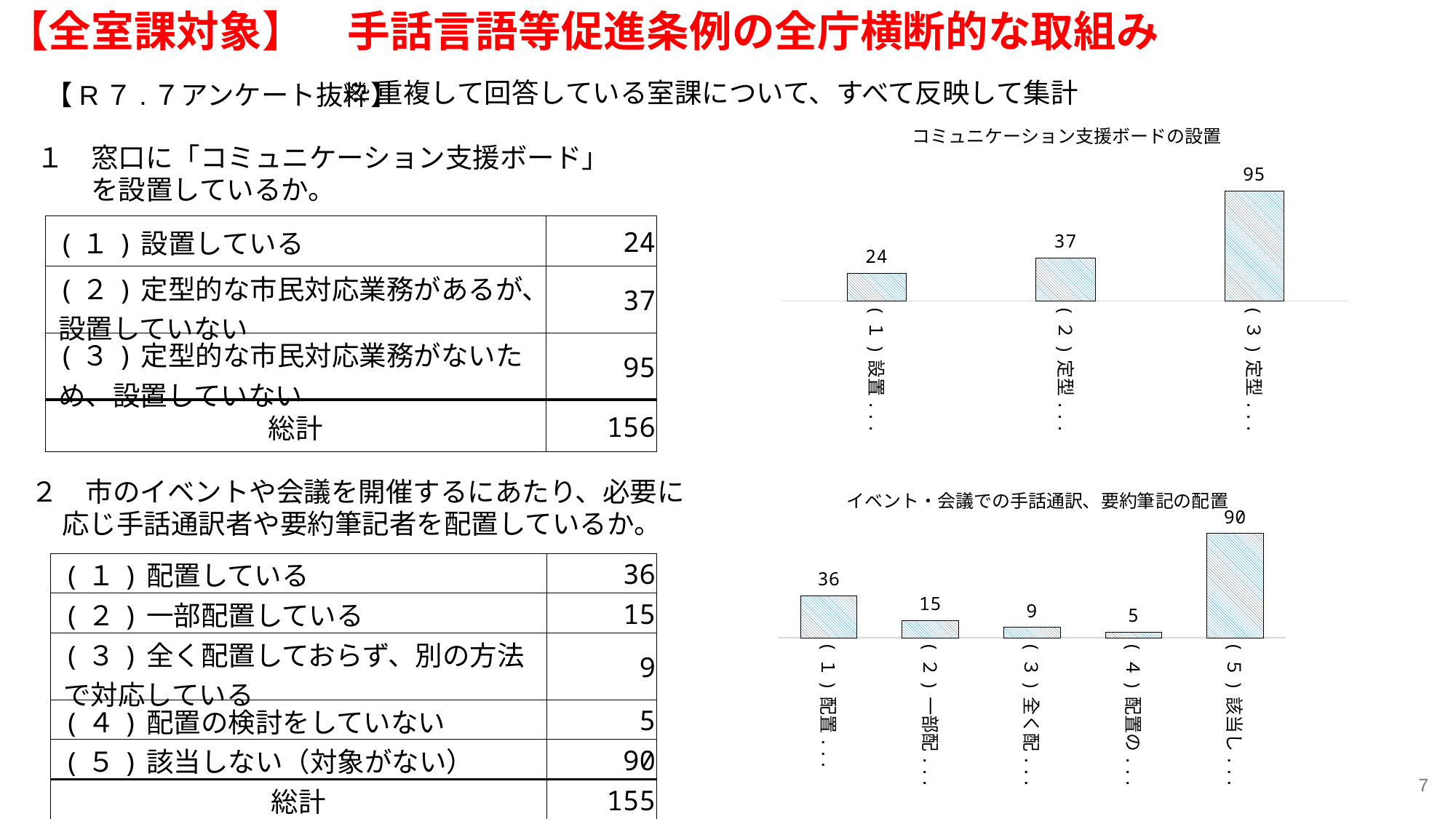

【全室課対象】　手話言語等促進条例の全庁横断的な取組み
※重複して回答している室課について、すべて反映して集計
【R７.７アンケート抜粋】

### Chart

| Category |  |
|---|---|
| (１)設置している | 24.0 |
| (２)定型的な市民対応業務があるが、設置していない | 37.0 |
| (３)定型的な市民対応業務がないため、設置していない | 95.0 |
　１　窓口に「コミュニケーション支援ボード」
　　　を設置しているか。
| (１)設置している | 24 |
| --- | --- |
| (２)定型的な市民対応業務があるが、設置していない | 37 |
| (３)定型的な市民対応業務がないため、設置していない | 95 |
| 総計 | 156 |

### Chart

| Category |  |
|---|---|
| (１)配置している | 36.0 |
| (２)一部配置している | 15.0 |
| (３)全く配置しておらず、別の方法で対応している | 9.0 |
| (４)配置の検討をしていない | 5.0 |
| (５)該当しない（対象がない） | 90.0 |
２　市のイベントや会議を開催するにあたり、必要に
    応じ手話通訳者や要約筆記者を配置しているか。
| (１)配置している | 36 |
| --- | --- |
| (２)一部配置している | 15 |
| (３)全く配置しておらず、別の方法で対応している | 9 |
| (４)配置の検討をしていない | 5 |
| (５)該当しない（対象がない） | 90 |
| 総計 | 155 |
7